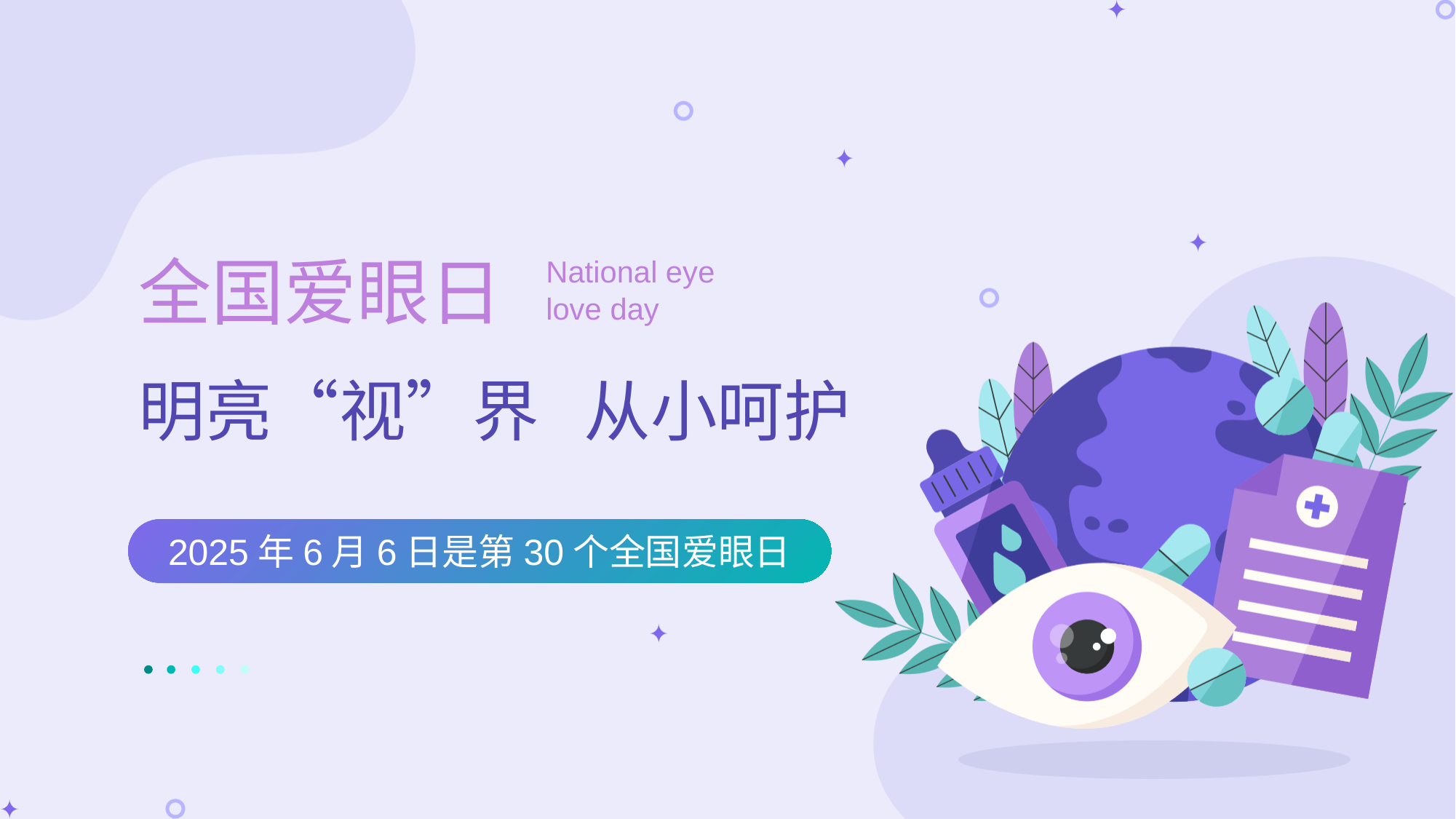

全国爱眼日
National eye
love day
明亮“视”界   从小呵护
2025年6月6日是第30个全国爱眼日